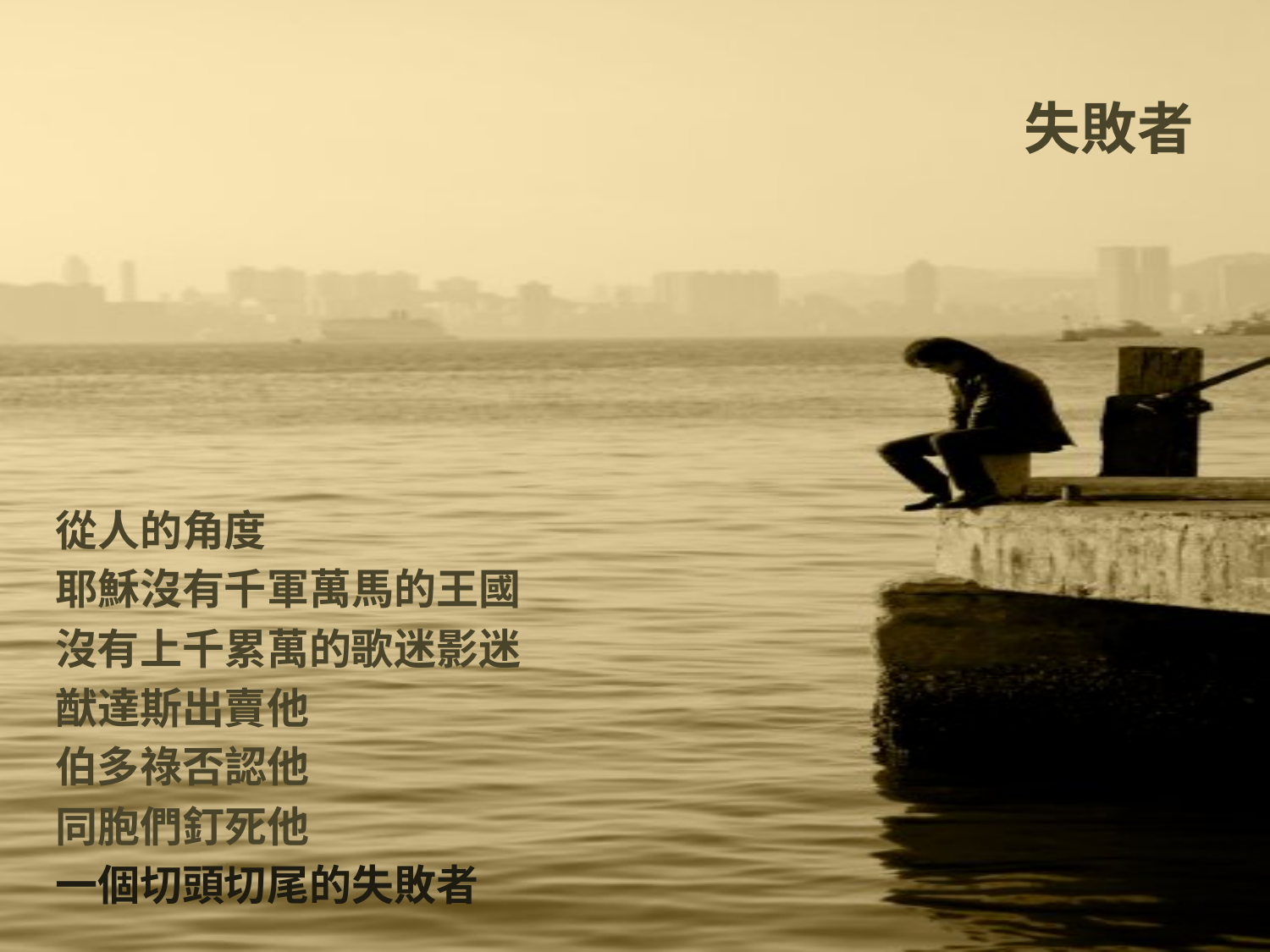

# 失敗者
從人的角度
耶穌沒有千軍萬馬的王國
沒有上千累萬的歌迷影迷
猷達斯出賣他
伯多祿否認他
同胞們釘死他
一個切頭切尾的失敗者